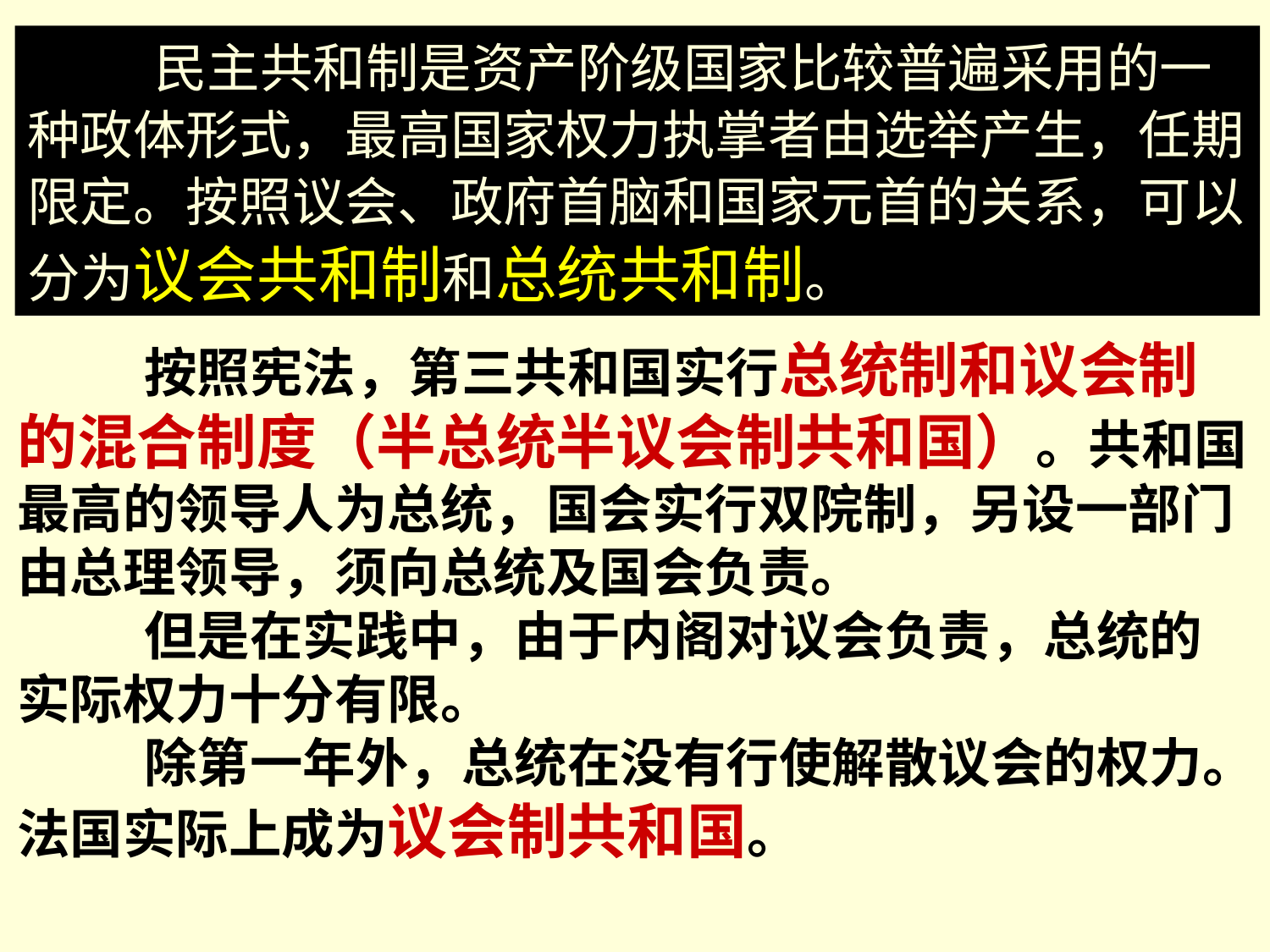

民主共和制是资产阶级国家比较普遍采用的一种政体形式，最高国家权力执掌者由选举产生，任期限定。按照议会、政府首脑和国家元首的关系，可以分为议会共和制和总统共和制。
	按照宪法，第三共和国实行总统制和议会制的混合制度（半总统半议会制共和国）。共和国最高的领导人为总统，国会实行双院制，另设一部门由总理领导，须向总统及国会负责。
	但是在实践中，由于内阁对议会负责，总统的实际权力十分有限。
	除第一年外，总统在没有行使解散议会的权力。法国实际上成为议会制共和国。